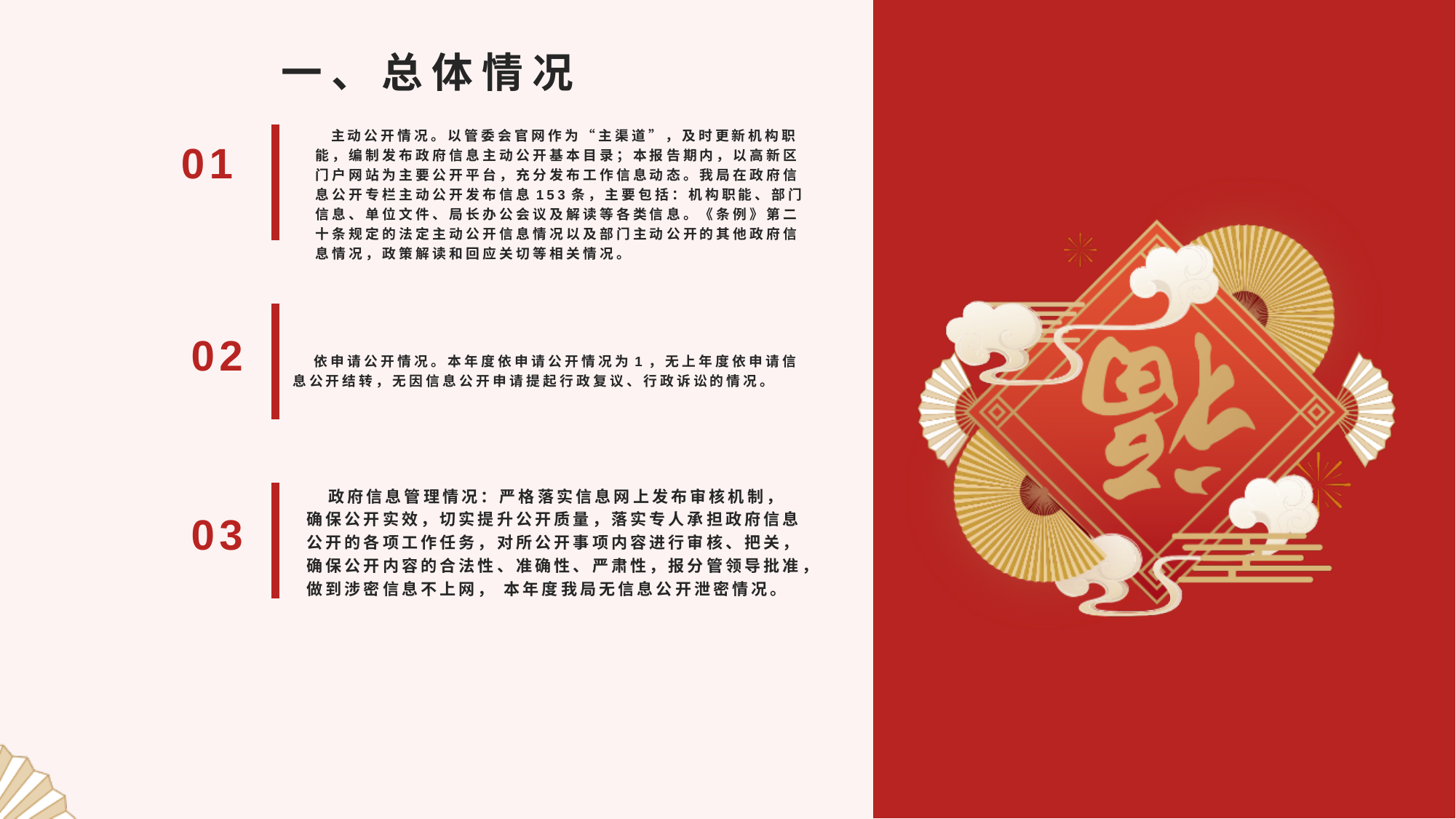

一、总体情况
  主动公开情况。以管委会官网作为“主渠道”，及时更新机构职能，编制发布政府信息主动公开基本目录；本报告期内，以高新区门户网站为主要公开平台，充分发布工作信息动态。我局在政府信息公开专栏主动公开发布信息153条，主要包括：机构职能、部门信息、单位文件、局长办公会议及解读等各类信息。《条例》第二十条规定的法定主动公开信息情况以及部门主动公开的其他政府信息情况，政策解读和回应关切等相关情况。
01

   依申请公开情况。本年度依申请公开情况为1，无上年度依申请信息公开结转，无因信息公开申请提起行政复议、行政诉讼的情况。
02
   政府信息管理情况：严格落实信息网上发布审核机制，确保公开实效，切实提升公开质量，落实专人承担政府信息公开的各项工作任务，对所公开事项内容进行审核、把关，确保公开内容的合法性、准确性、严肃性，报分管领导批准，做到涉密信息不上网， 本年度我局无信息公开泄密情况。
03